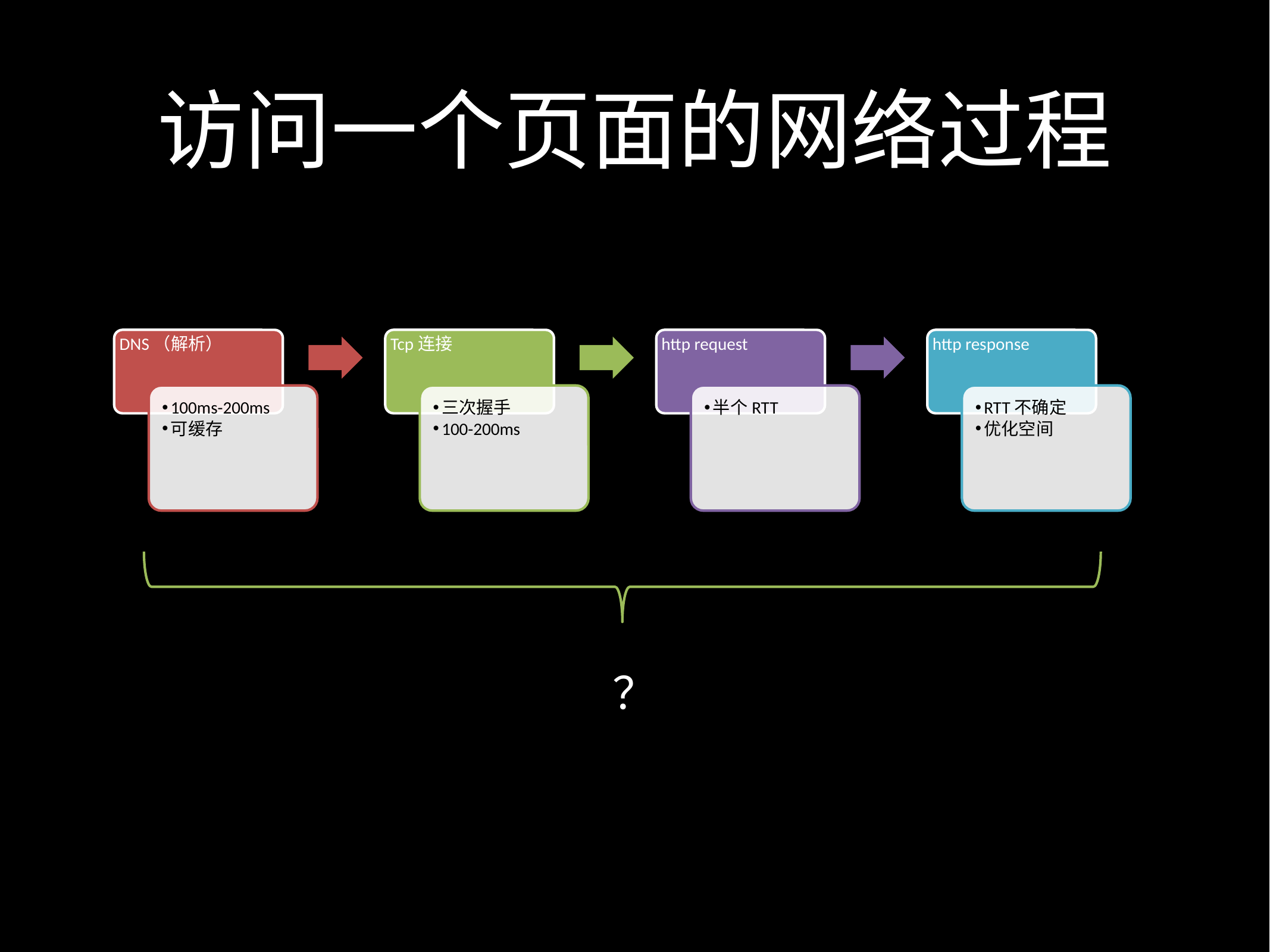

访问一个页面的网络过程

DNS（解析）

Tcp连接

http request

http response

100ms-200ms
可缓存
三次握手
100-200ms
半个RTT
RTT不确定
优化空间
？